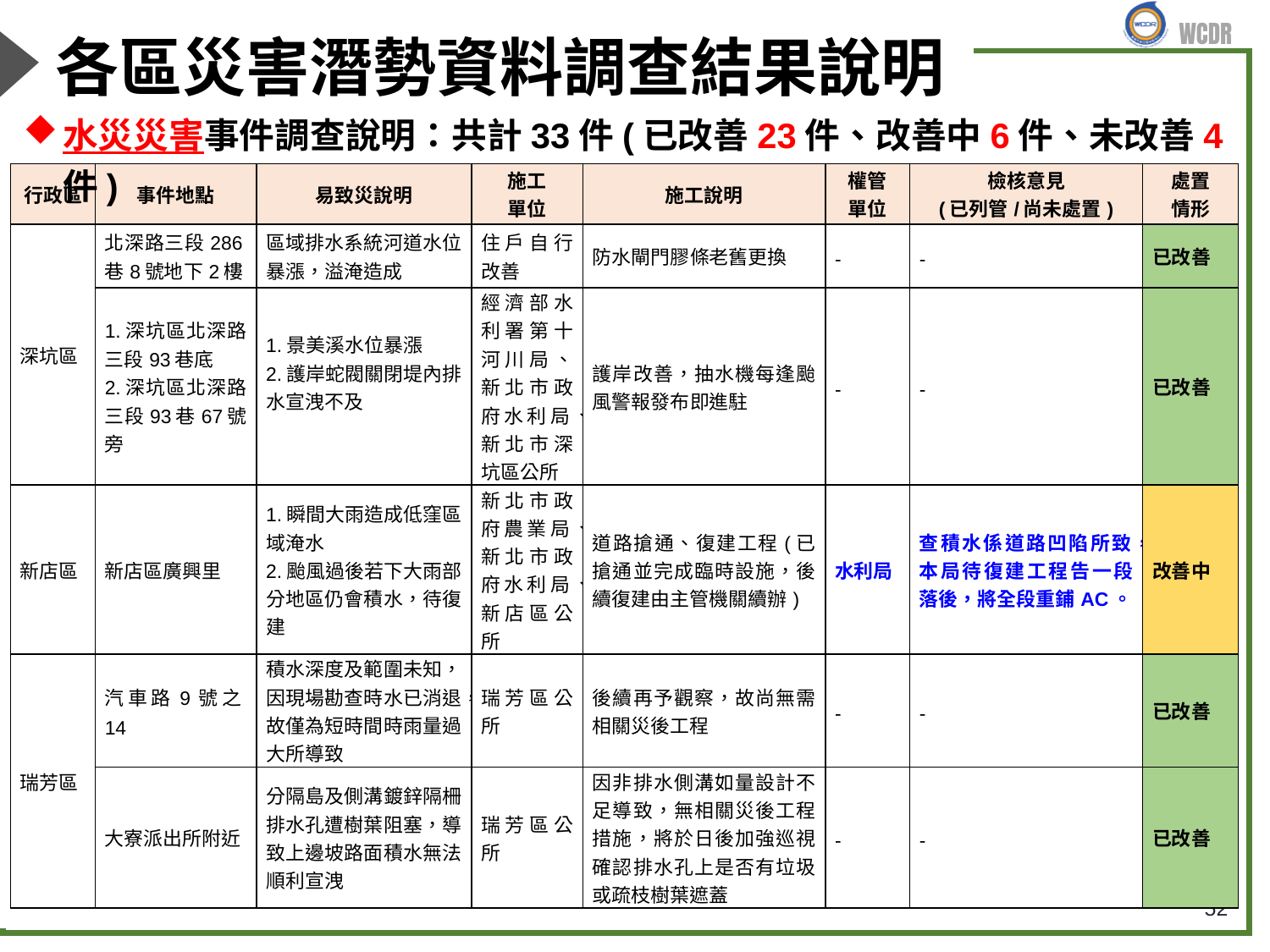

# 各區災害潛勢資料調查結果說明
水災災害事件調查說明：共計33件(已改善23件、改善中6件、未改善4件)
| 行政區 | 事件地點 | 易致災說明 | 施工 單位 | 施工說明 | 權管 單位 | 檢核意見 (已列管/尚未處置) | 處置 情形 |
| --- | --- | --- | --- | --- | --- | --- | --- |
| 深坑區 | 北深路三段286巷8號地下2樓 | 區域排水系統河道水位暴漲，溢淹造成 | 住戶自行改善 | 防水閘門膠條老舊更換 | - | - | 已改善 |
|  | 1.深坑區北深路三段93巷底 2.深坑區北深路三段93巷67號旁 | 1.景美溪水位暴漲 2.護岸蛇閥關閉堤內排水宣洩不及 | 經濟部水利署第十河川局、新北市政府水利局、新北市深坑區公所 | 護岸改善，抽水機每逢颱風警報發布即進駐 | - | - | 已改善 |
| 新店區 | 新店區廣興里 | 1.瞬間大雨造成低窪區域淹水 2.颱風過後若下大雨部分地區仍會積水，待復建 | 新北市政府農業局、新北市政府水利局、新店區公所 | 道路搶通、復建工程(已搶通並完成臨時設施，後續復建由主管機關續辦) | 水利局 | 查積水係道路凹陷所致，本局待復建工程告一段落後，將全段重鋪AC。 | 改善中 |
| 瑞芳區 | 汽車路9號之14 | 積水深度及範圍未知，因現場勘查時水已消退，故僅為短時間時雨量過大所導致 | 瑞芳區公所 | 後續再予觀察，故尚無需相關災後工程 | - | - | 已改善 |
|  | 大寮派出所附近 | 分隔島及側溝鍍鋅隔柵排水孔遭樹葉阻塞，導致上邊坡路面積水無法順利宣洩 | 瑞芳區公所 | 因非排水側溝如量設計不足導致，無相關災後工程措施，將於日後加強巡視確認排水孔上是否有垃圾或疏枝樹葉遮蓋 | - | - | 已改善 |
52